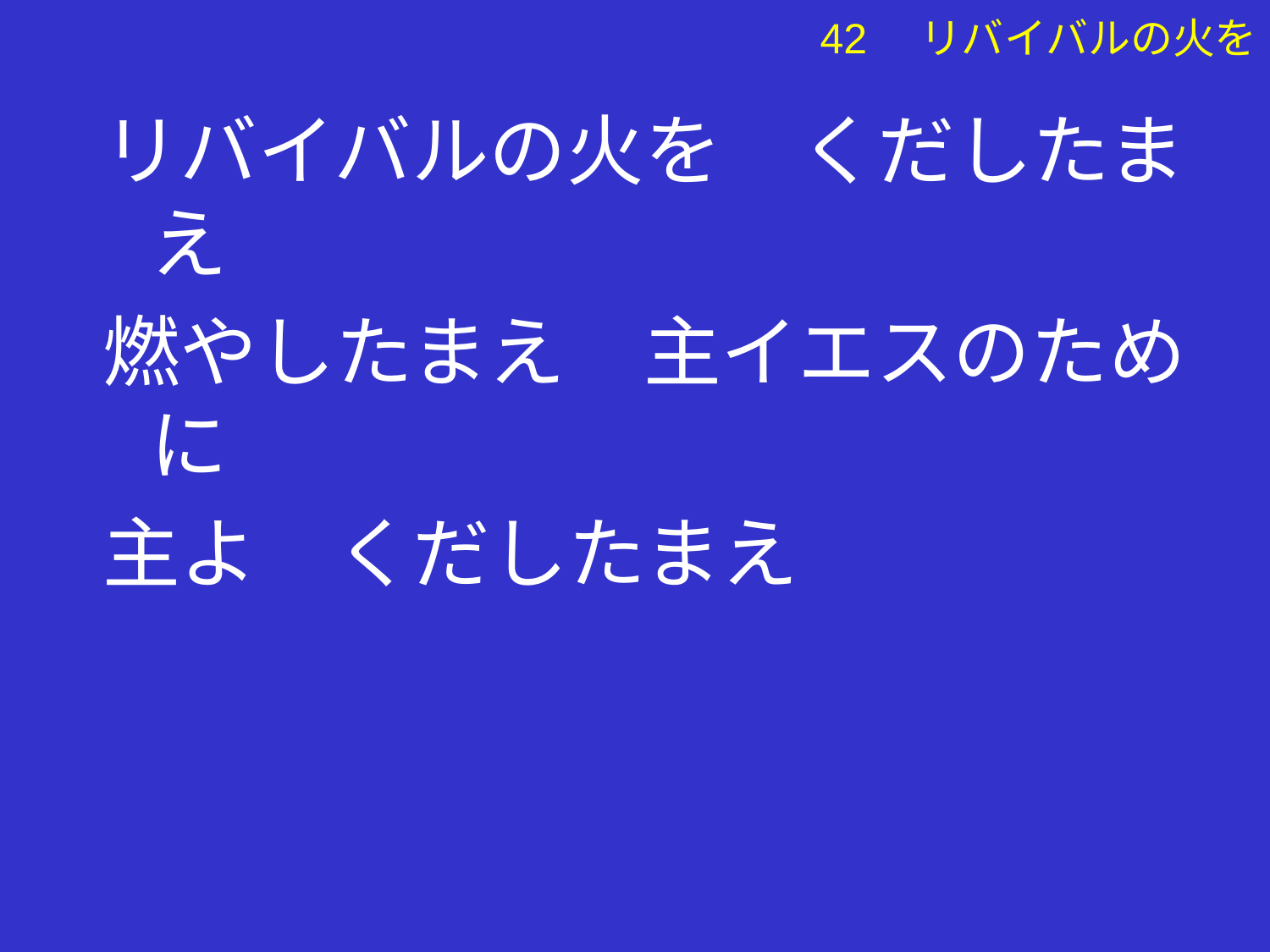

リバイバルの火を　くだしたまえ
燃やしたまえ　主イエスのために
主よ　くだしたまえ
# 42　リバイバルの火を